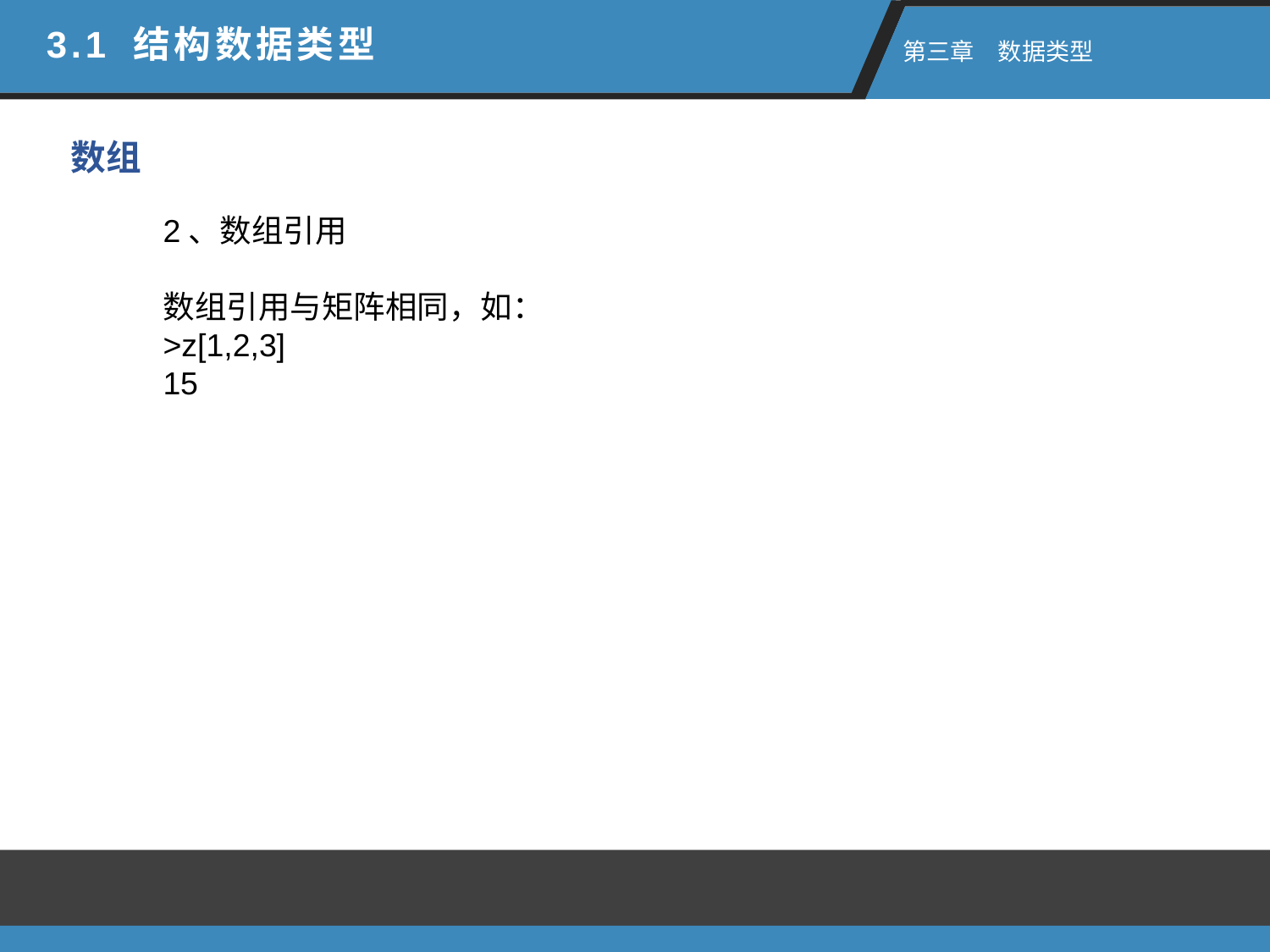

3.1 结构数据类型
  第三章　数据类型
数组

2、数组引用

数组引用与矩阵相同，如：
>z[1,2,3]
15